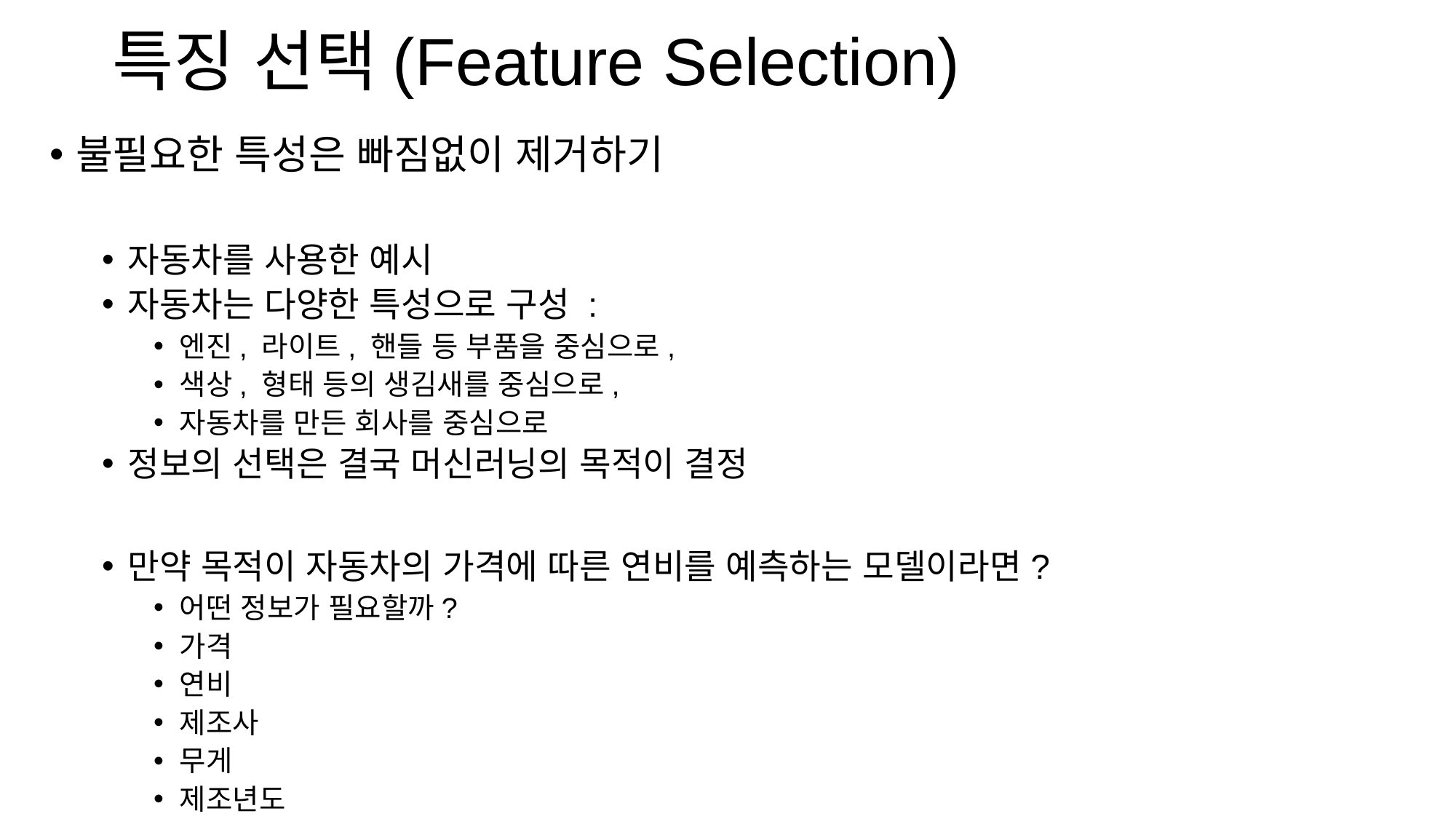

# 특징 선택(Feature Selection)
불필요한 특성은 빠짐없이 제거하기

자동차를 사용한 예시
자동차는 다양한 특성으로 구성 :
엔진, 라이트, 핸들 등 부품을 중심으로,
색상, 형태 등의 생김새를 중심으로,
자동차를 만든 회사를 중심으로
정보의 선택은 결국 머신러닝의 목적이 결정

만약 목적이 자동차의 가격에 따른 연비를 예측하는 모델이라면?
어떤 정보가 필요할까?
가격
연비
제조사
무게
제조년도